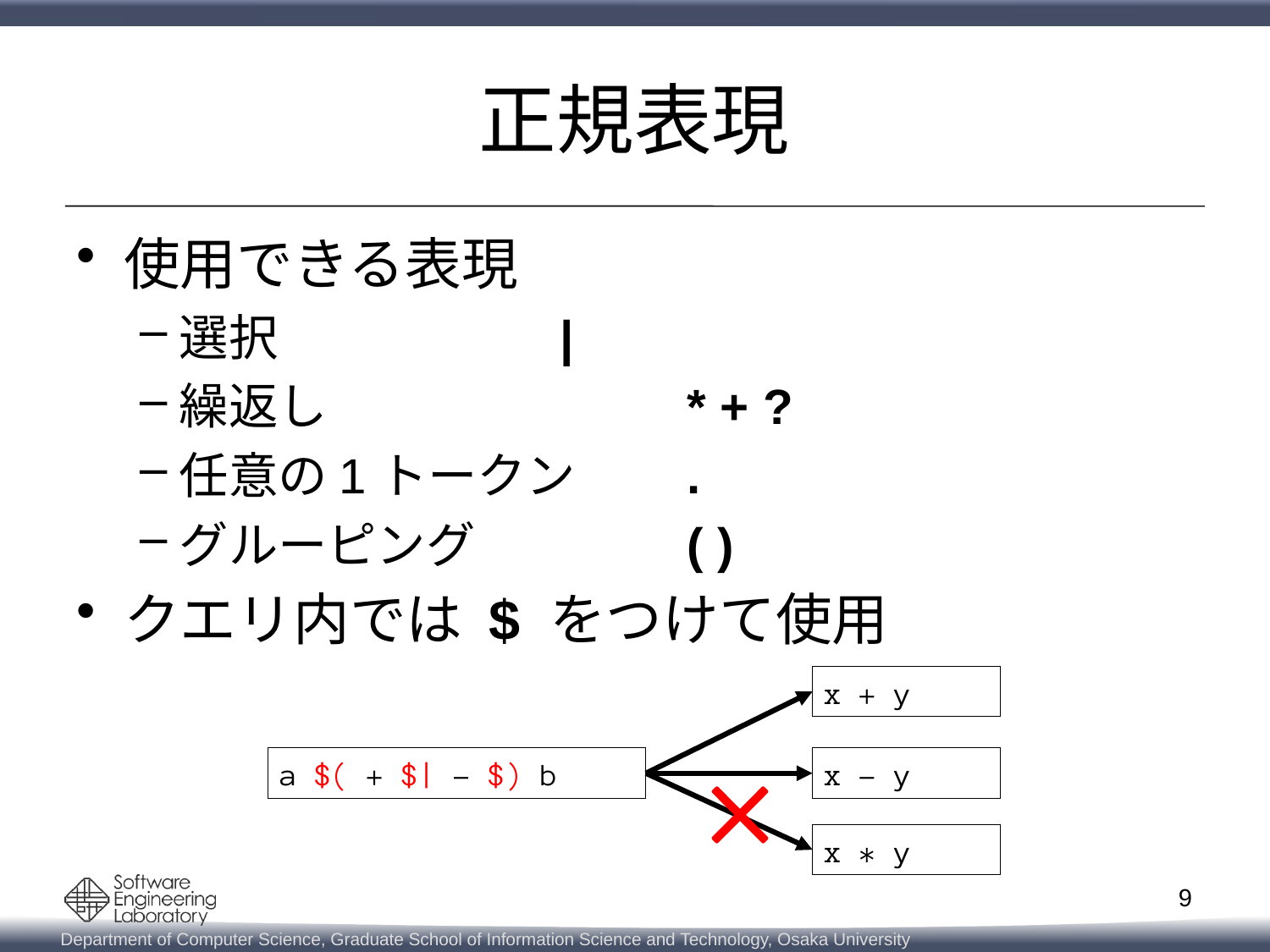

# 正規表現
使用できる表現
選択			|
繰返し			* + ?
任意の1トークン	.
グルーピング		( )
クエリ内では $ をつけて使用

x + y
a $( + $| - $) b
x - y
x * y

9